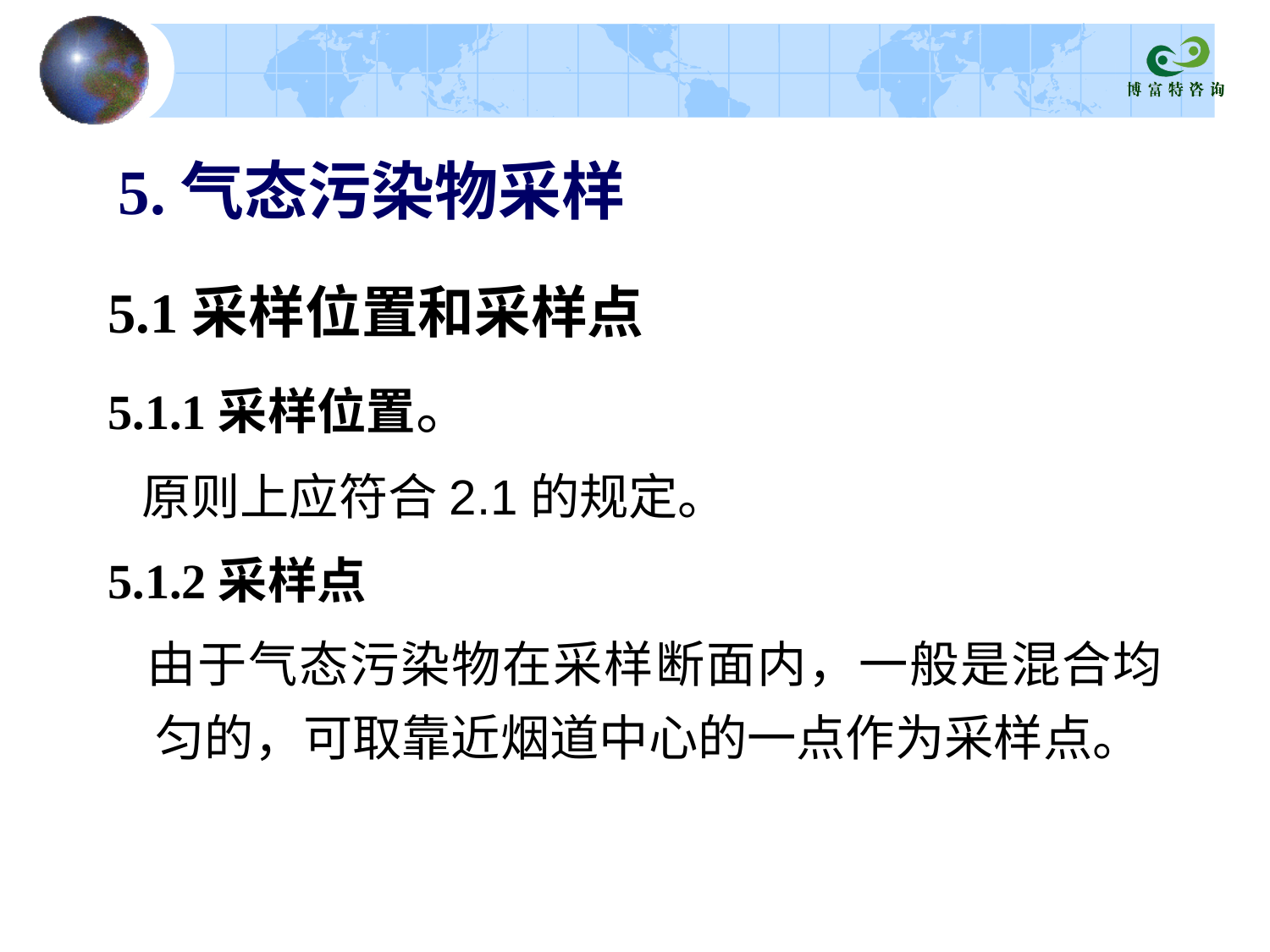

# 5.气态污染物采样
5.1采样位置和采样点
5.1.1采样位置。
  原则上应符合2.1的规定。
5.1.2采样点
  由于气态污染物在采样断面内，一般是混合均匀的，可取靠近烟道中心的一点作为采样点。